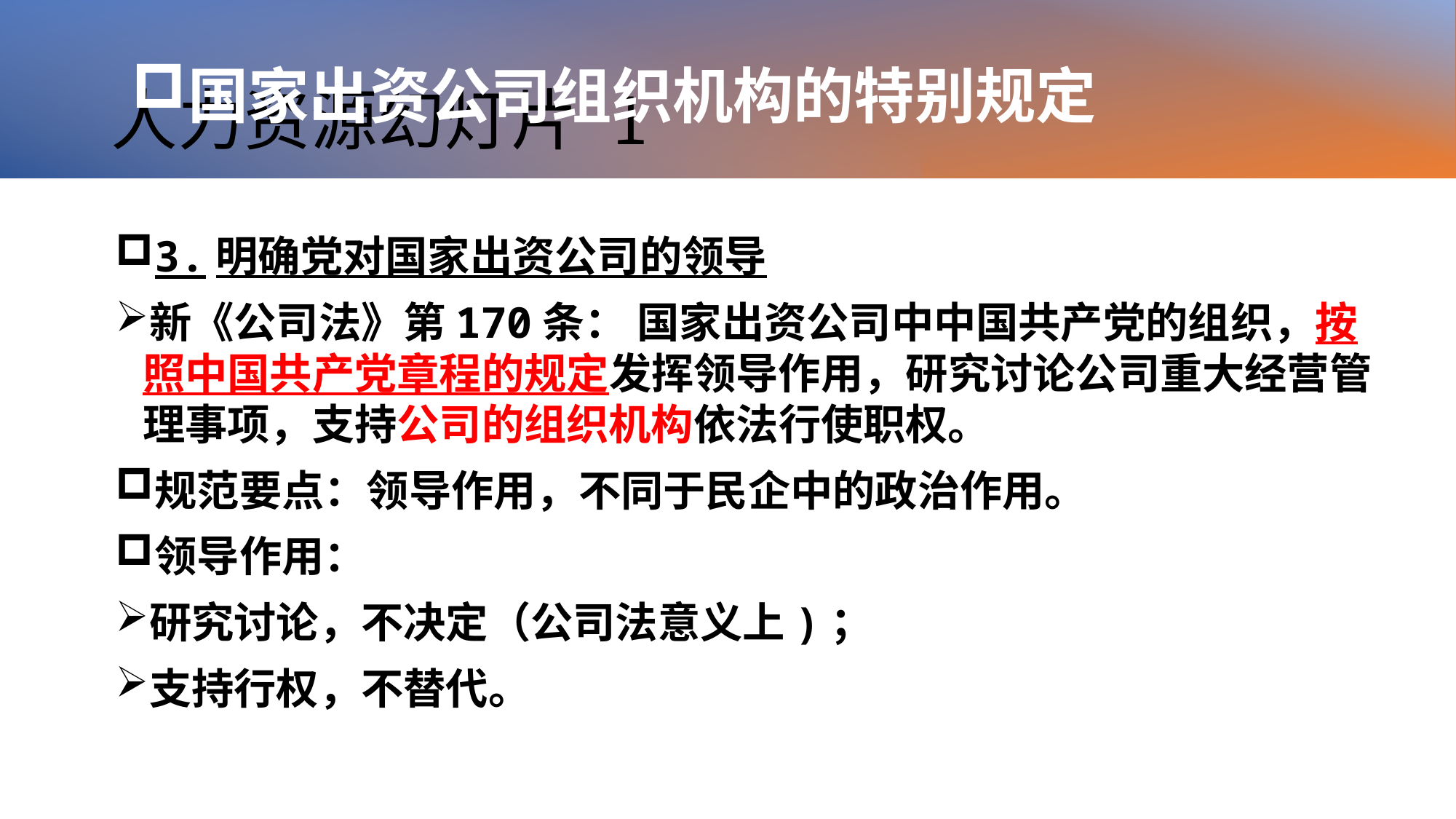

# 人力资源幻灯片 1
国家出资公司组织机构的特别规定
3.明确党对国家出资公司的领导
新《公司法》第170条： 国家出资公司中中国共产党的组织，按照中国共产党章程的规定发挥领导作用，研究讨论公司重大经营管理事项，支持公司的组织机构依法行使职权。
规范要点：领导作用，不同于民企中的政治作用。
领导作用：
研究讨论，不决定（公司法意义上)；
支持行权，不替代。